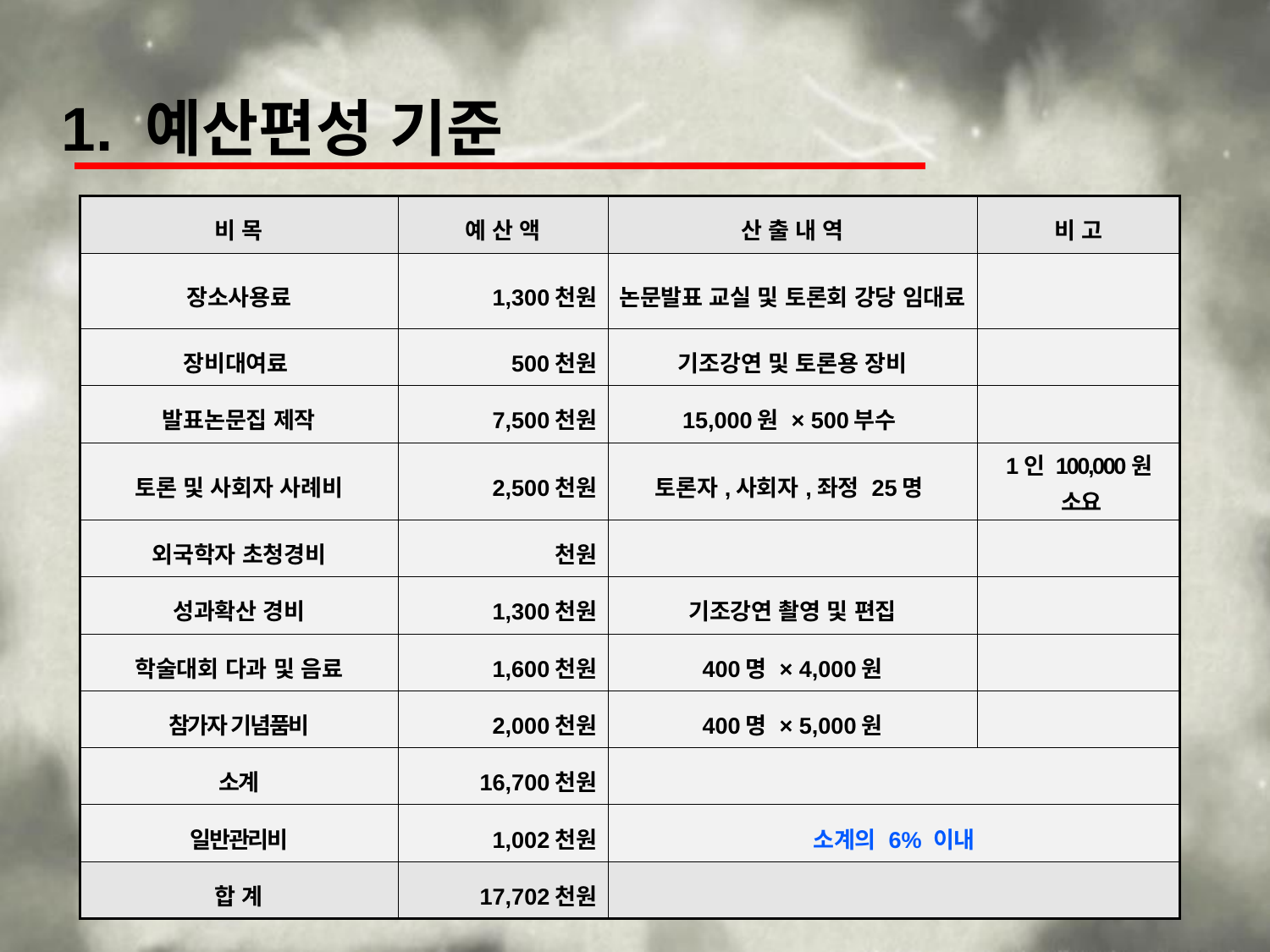

1. 예산편성 기준

| 비 목 | 예 산 액 | 산 출 내 역 | 비 고 |
| --- | --- | --- | --- |
| 장소사용료 | 1,300천원 | 논문발표 교실 및 토론회 강당 임대료 |  |
| 장비대여료 | 500천원 | 기조강연 및 토론용 장비 |  |
| 발표논문집 제작 | 7,500천원 | 15,000원 × 500부수 |  |
| 토론 및 사회자 사례비 | 2,500천원 | 토론자,사회자,좌정 25명 | 1인 100,000원 소요 |
| 외국학자 초청경비 | 천원 |  |  |
| 성과확산 경비 | 1,300천원 | 기조강연 촬영 및 편집 |  |
| 학술대회 다과 및 음료 | 1,600천원 | 400명 × 4,000원 |  |
| 참가자 기념품비 | 2,000천원 | 400명 × 5,000원 |  |
| 소계 | 16,700천원 |  |  |
| 일반관리비 | 1,002천원 | 소계의 6% 이내 |  |
| 합 계 | 17,702천원 |  |  |